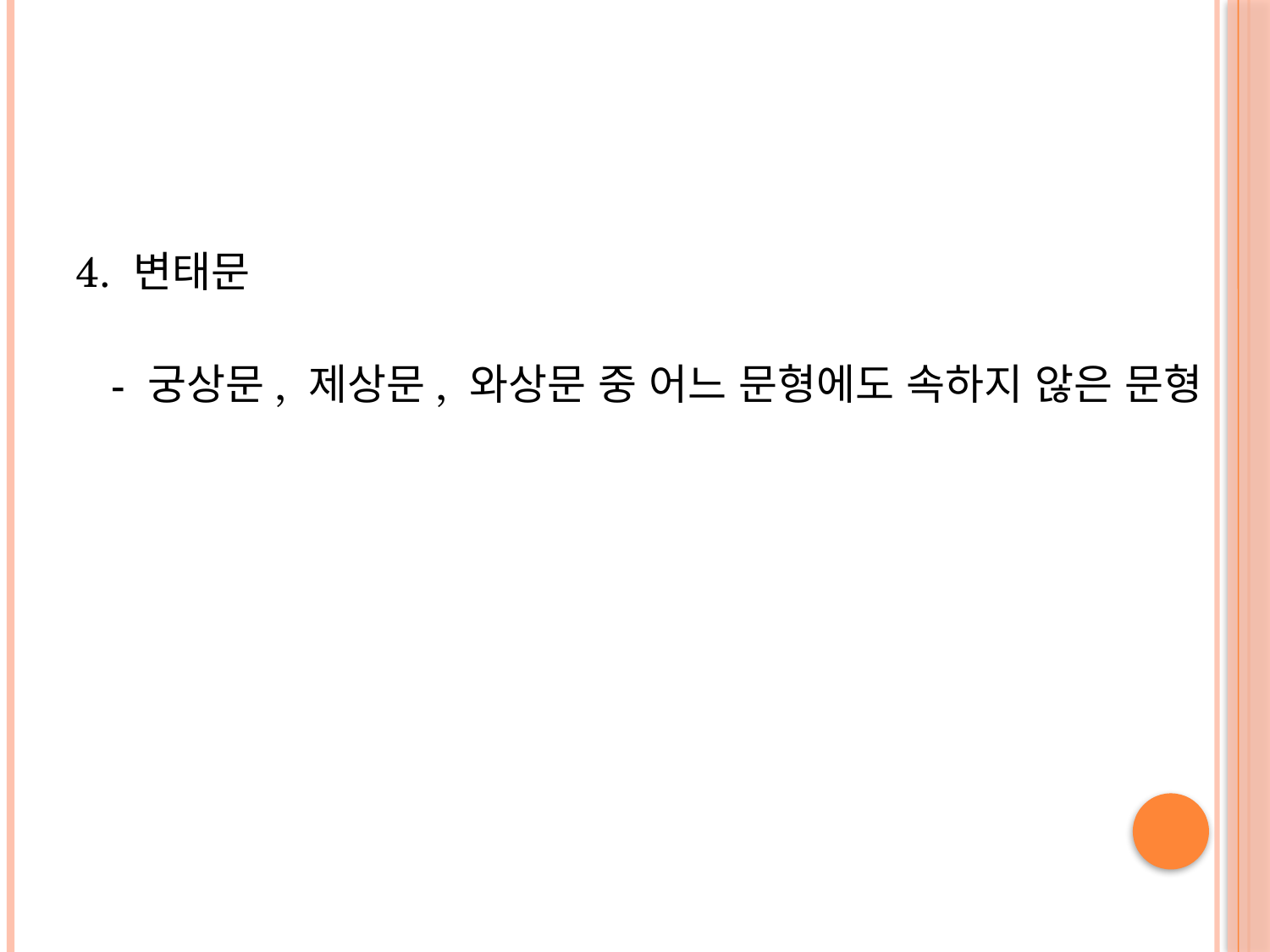

#
4. 변태문
   - 궁상문, 제상문, 와상문 중 어느 문형에도 속하지 않은 문형